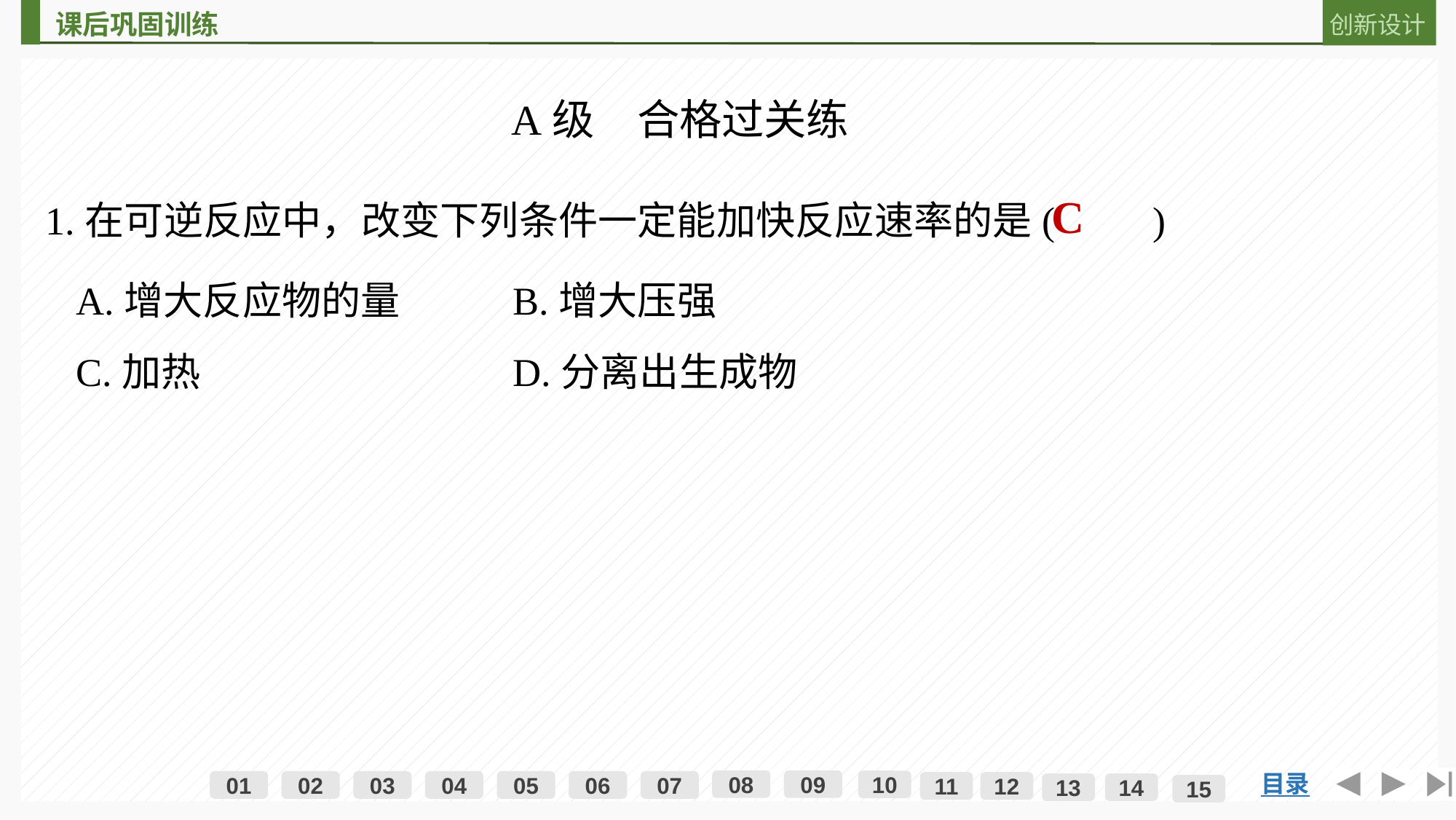

A级　合格过关练
1.在可逆反应中，改变下列条件一定能加快反应速率的是(　　)
C
A.增大反应物的量 	B.增大压强
C.加热 			D.分离出生成物